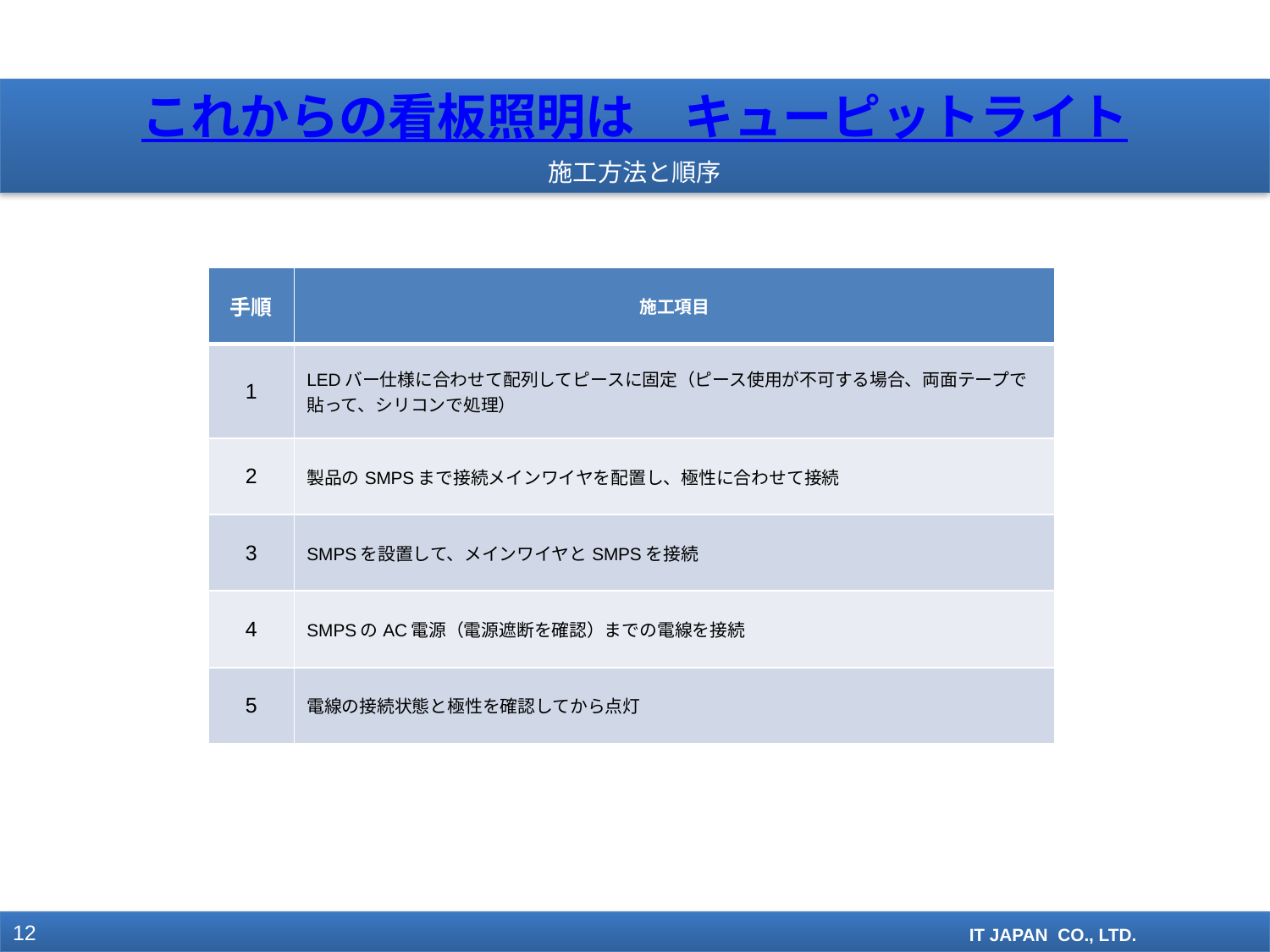

これからの看板照明は　キューピットライト
施工方法と順序
| 手順 | 施工項目 |
| --- | --- |
| 1 | LEDバー仕様に合わせて配列してピースに固定（ピース使用が不可する場合、両面テープで貼って、シリコンで処理） |
| 2 | 製品のSMPSまで接続メインワイヤを配置し、極性に合わせて接続 |
| 3 | SMPSを設置して、メインワイヤとSMPSを接続 |
| 4 | SMPSのAC電源（電源遮断を確認）までの電線を接続 |
| 5 | 電線の接続状態と極性を確認してから点灯 |

12
IT JAPAN  CO., LTD.